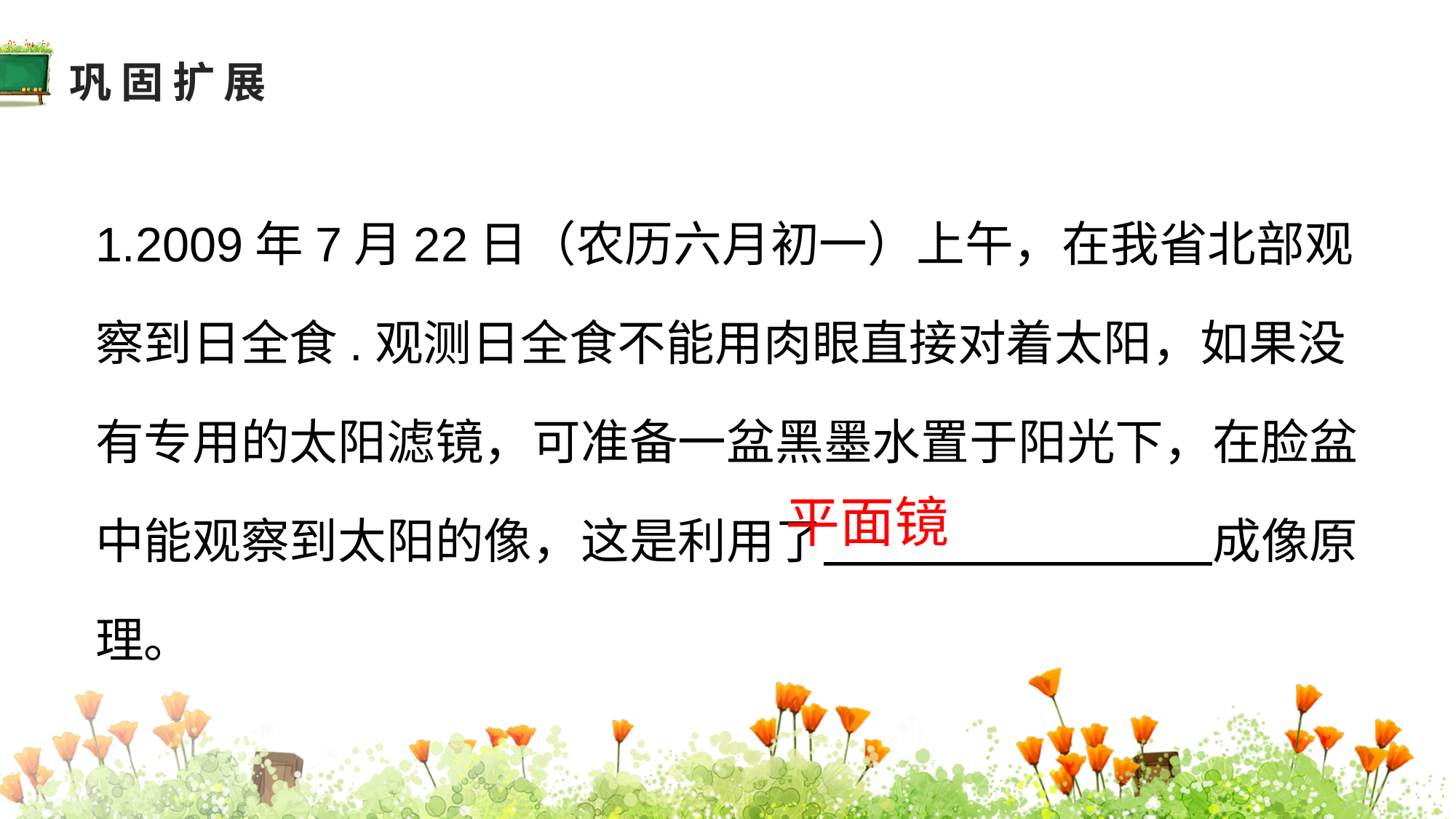

巩固扩展
1.2009年7月22日（农历六月初一）上午，在我省北部观察到日全食.观测日全食不能用肉眼直接对着太阳，如果没有专用的太阳滤镜，可准备一盆黑墨水置于阳光下，在脸盆中能观察到太阳的像，这是利用了　　　　　　　　成像原理。
平面镜